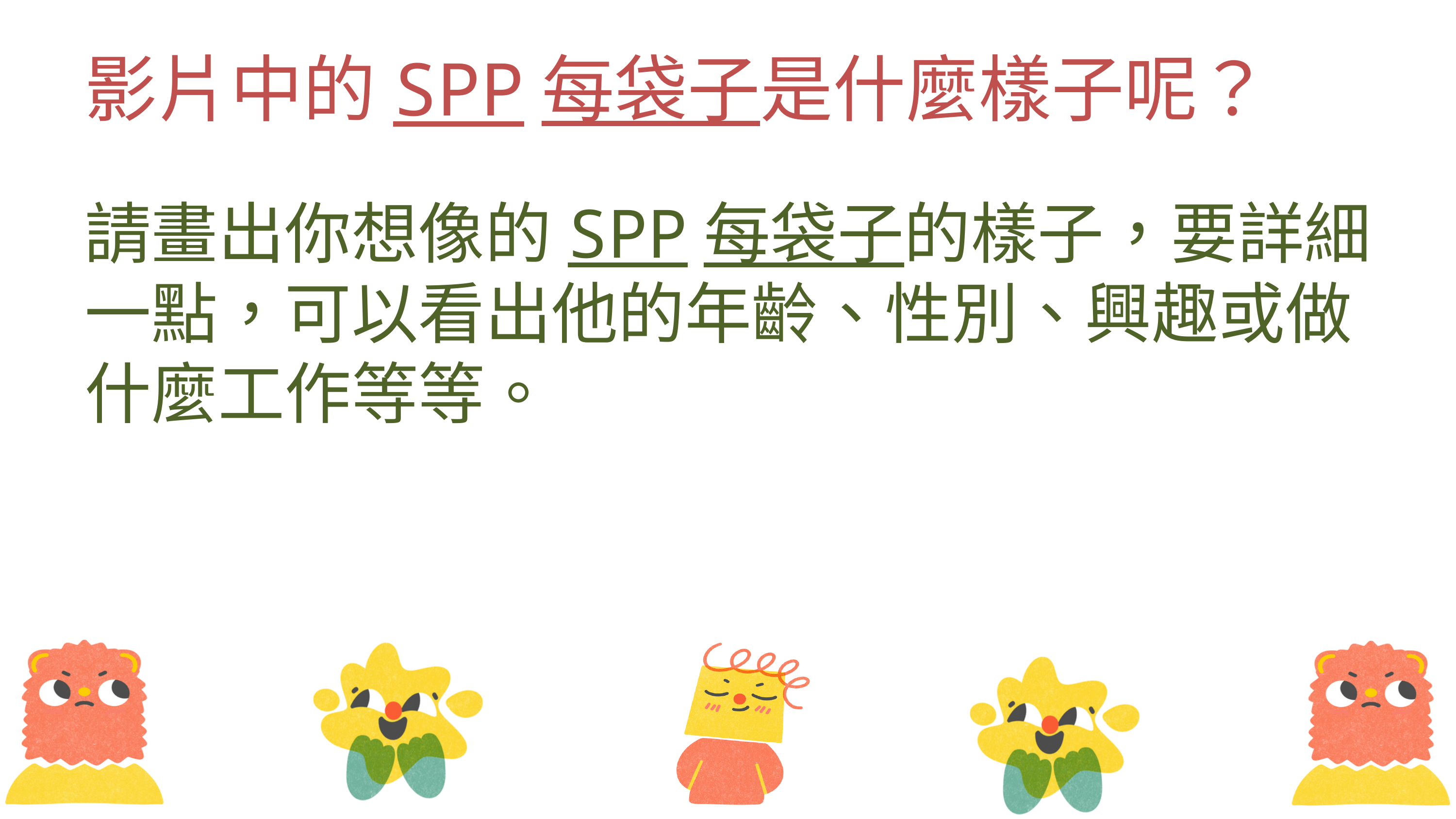

影片中的SPP每袋子是什麼樣子呢？

請畫出你想像的SPP每袋子的樣子，要詳細一點，可以看出他的年齡、性別、興趣或做什麼工作等等。